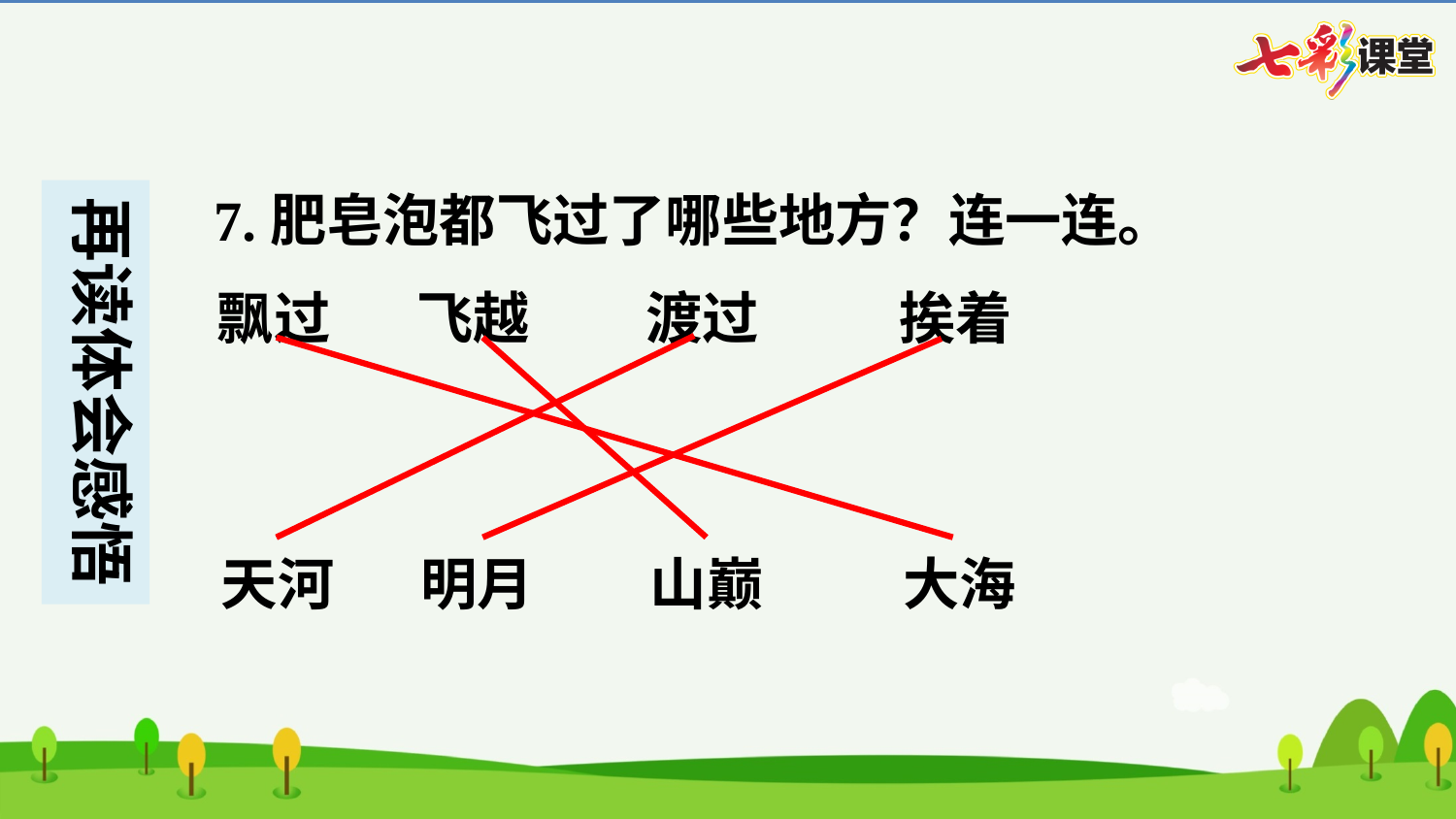

7.肥皂泡都飞过了哪些地方？连一连。
飘过	飞越	渡过	挨着
天河	明月	山巅	大海